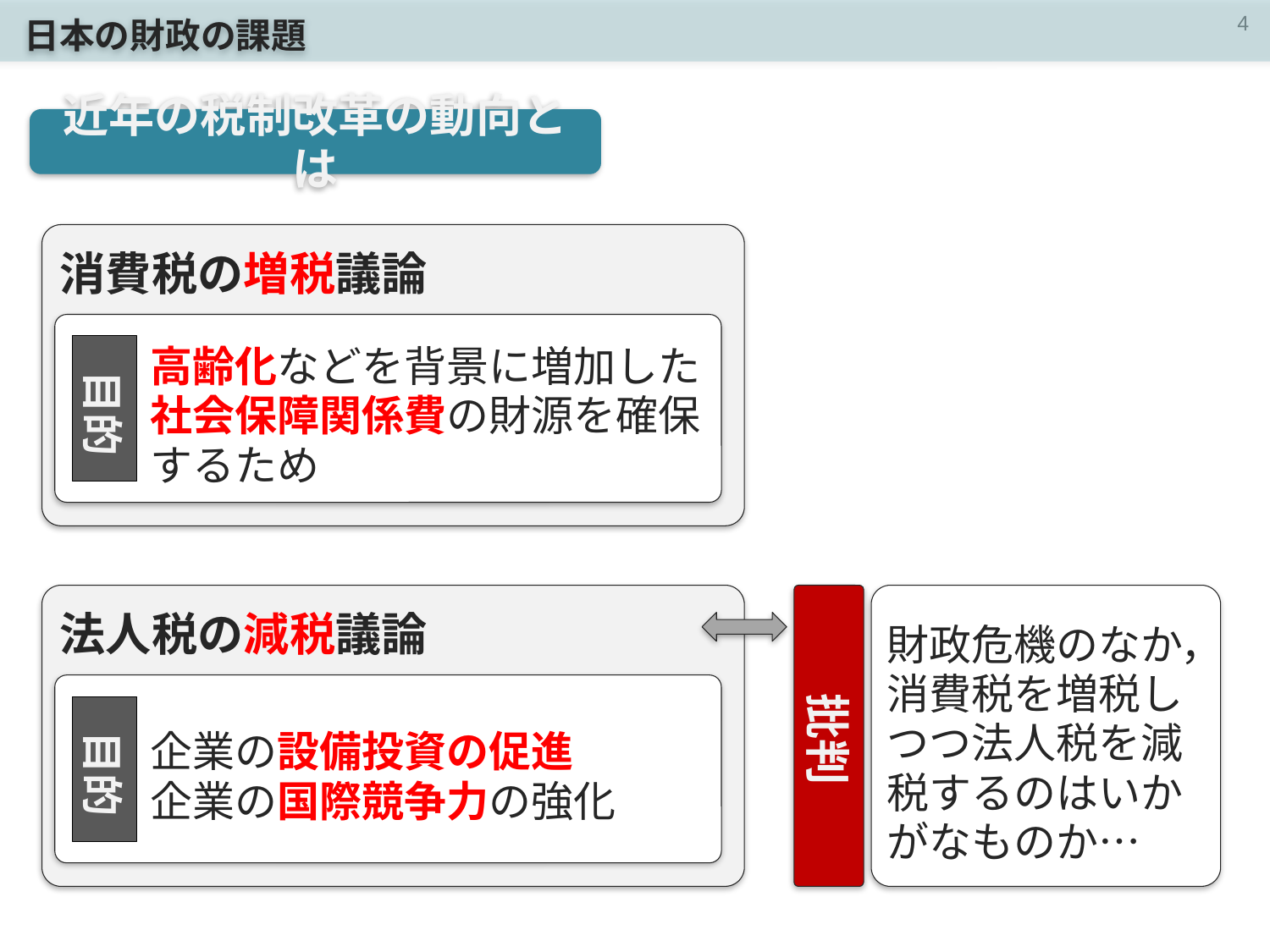

日本の財政の課題
近年の税制改革の動向とは
消費税の増税議論
高齢化などを背景に増加した社会保障関係費の財源を確保するため
目的
法人税の減税議論
批判
財政危機のなか，消費税を増税しつつ法人税を減税するのはいかがなものか…

企業の設備投資の促進
企業の国際競争力の強化
目的